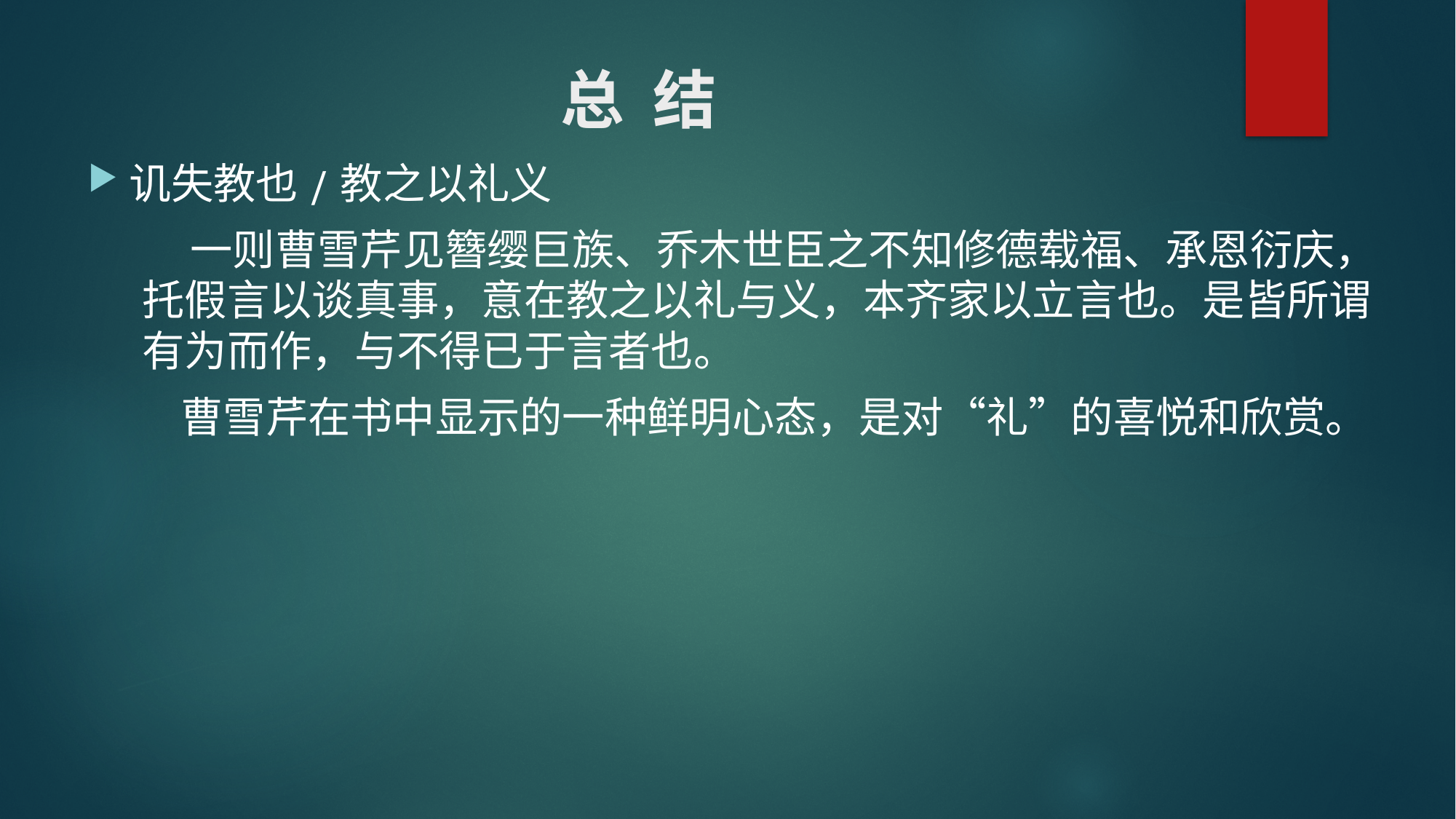

# 总  结
讥失教也/教之以礼义
    一则曹雪芹见簪缨巨族、乔木世臣之不知修德载福、承恩衍庆，托假言以谈真事，意在教之以礼与义，本齐家以立言也。是皆所谓有为而作，与不得已于言者也。
   曹雪芹在书中显示的一种鲜明心态，是对“礼”的喜悦和欣赏。